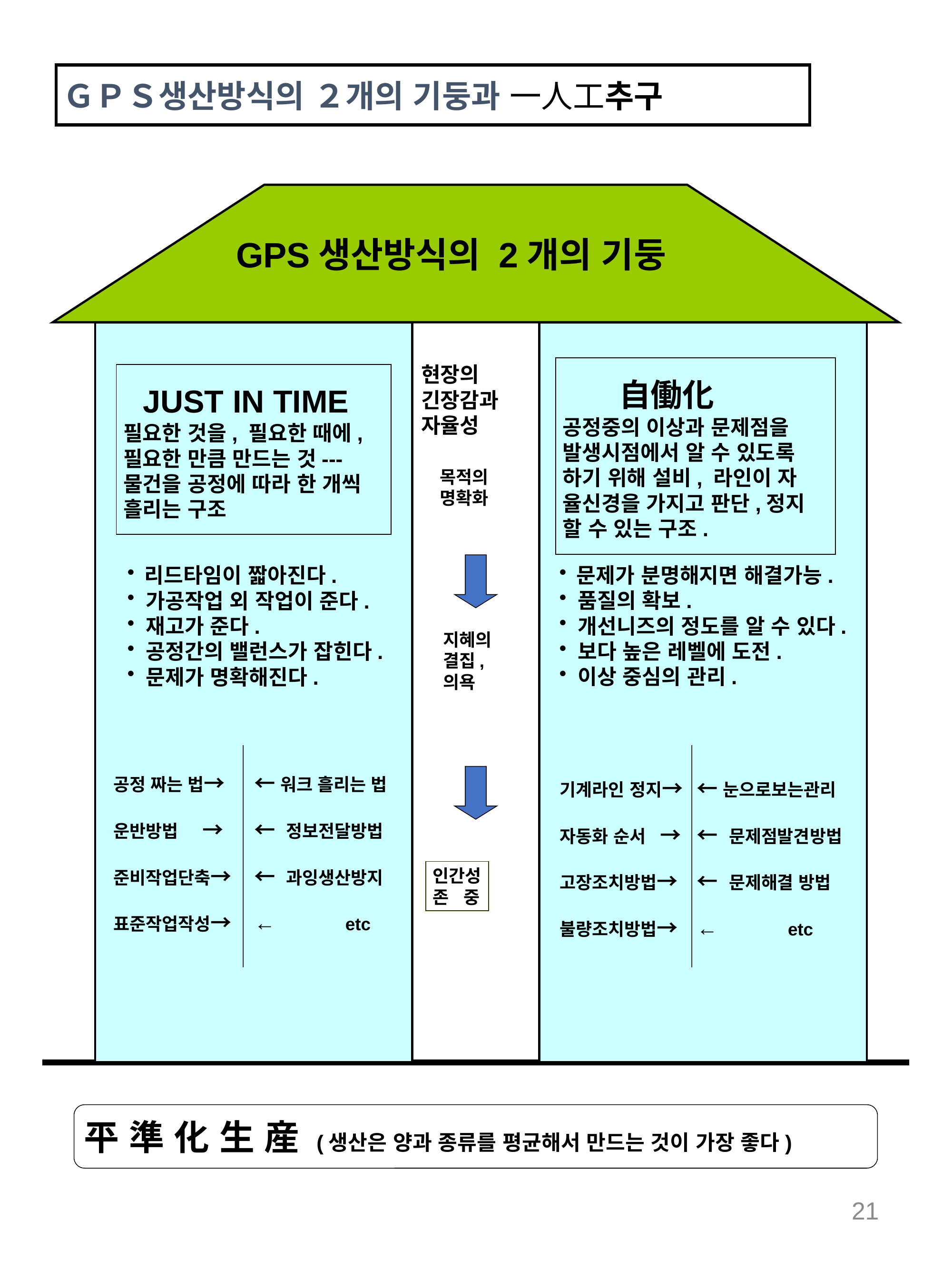

ＧＰＳ생산방식의 ２개의 기둥과 一人工추구
GPS생산방식의 2개의 기둥

현장의
긴장감과
자율성
      自働化
공정중의 이상과 문제점을
발생시점에서 알 수 있도록
하기 위해 설비, 라인이 자
율신경을 가지고 판단,정지
할 수 있는 구조.
  JUST IN TIME
필요한 것을, 필요한 때에,
필요한 만큼 만드는 것---
물건을 공정에 따라 한 개씩
흘리는 구조
목적의
명확화

 문제가 분명해지면 해결가능.
 품질의 확보.
 개선니즈의 정도를 알 수 있다.
 보다 높은 레벨에 도전.
 이상 중심의 관리.
 리드타임이 짧아진다.
 가공작업 외 작업이 준다.
 재고가 준다.
 공정간의 밸런스가 잡힌다.
 문제가 명확해진다.
지혜의
결집,
의욕

공정 짜는 법→

운반방법     →

준비작업단축→

표준작업작성→
←워크 흘리는 법

← 정보전달방법

← 과잉생산방지

←            etc
기계라인 정지→

자동화 순서   →

고장조치방법→

불량조치방법→
←눈으로보는관리

← 문제점발견방법

← 문제해결 방법

←            etc
인간성
존   중

平 準 化 生 産  (생산은 양과 종류를 평균해서 만드는 것이 가장 좋다)
21